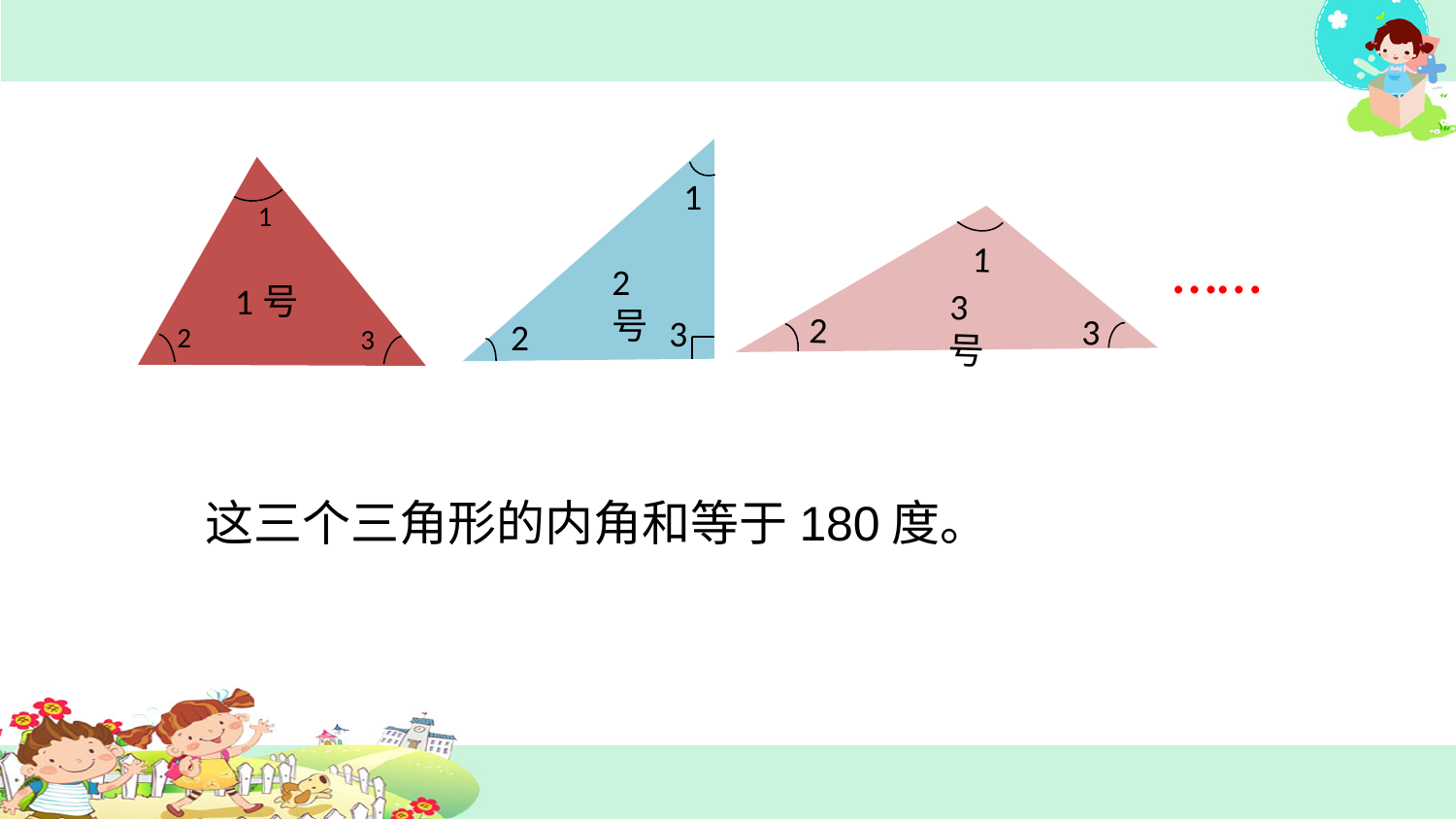

1
2号

3
2

1
1号
2
3

3
2
1
3号
……
这三个三角形的内角和等于180度。